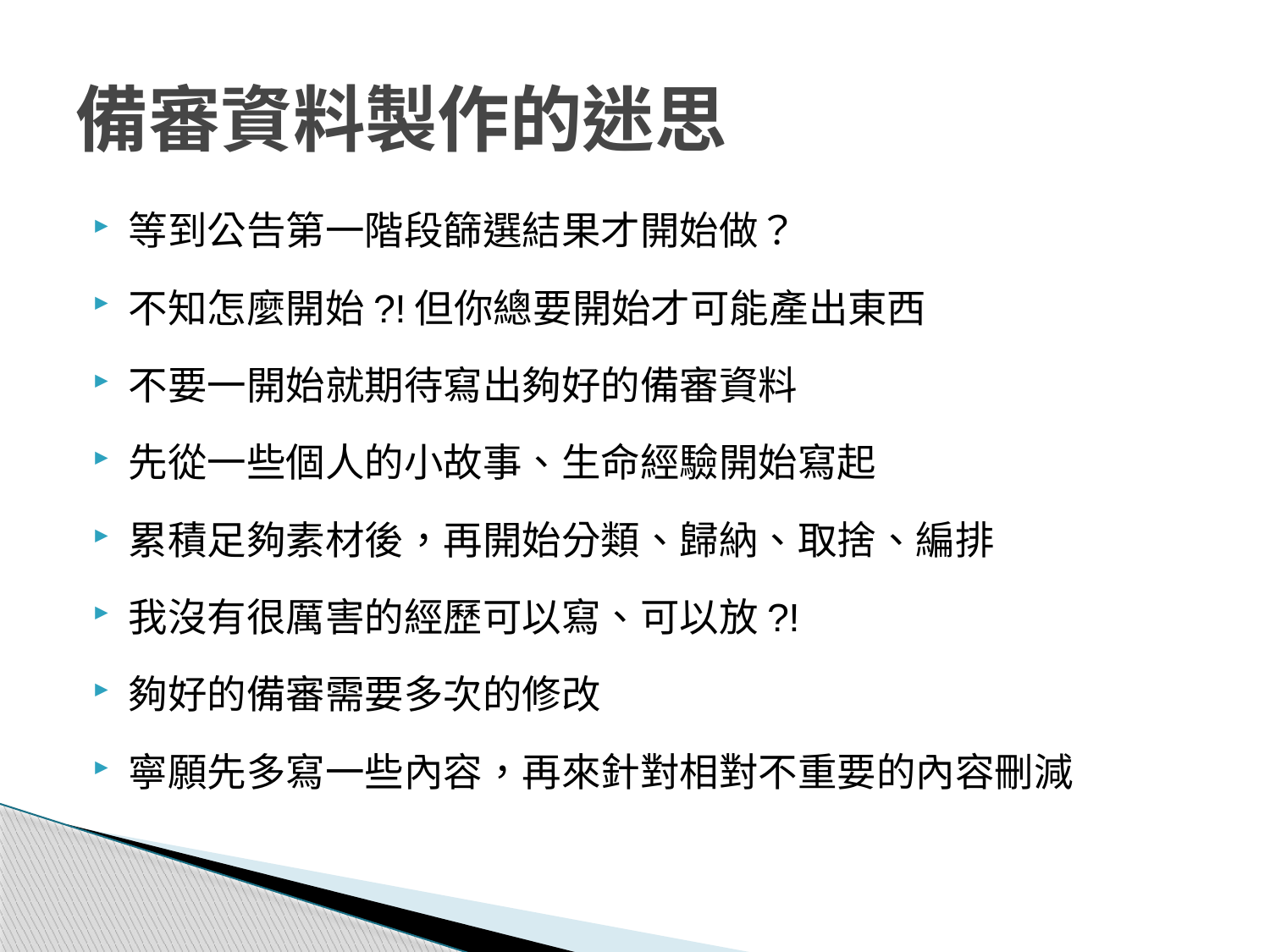

# 備審資料製作的迷思
等到公告第一階段篩選結果才開始做？
不知怎麼開始?!但你總要開始才可能產出東西
不要一開始就期待寫出夠好的備審資料
先從一些個人的小故事、生命經驗開始寫起
累積足夠素材後，再開始分類、歸納、取捨、編排
我沒有很厲害的經歷可以寫、可以放?!
夠好的備審需要多次的修改
寧願先多寫一些內容，再來針對相對不重要的內容刪減